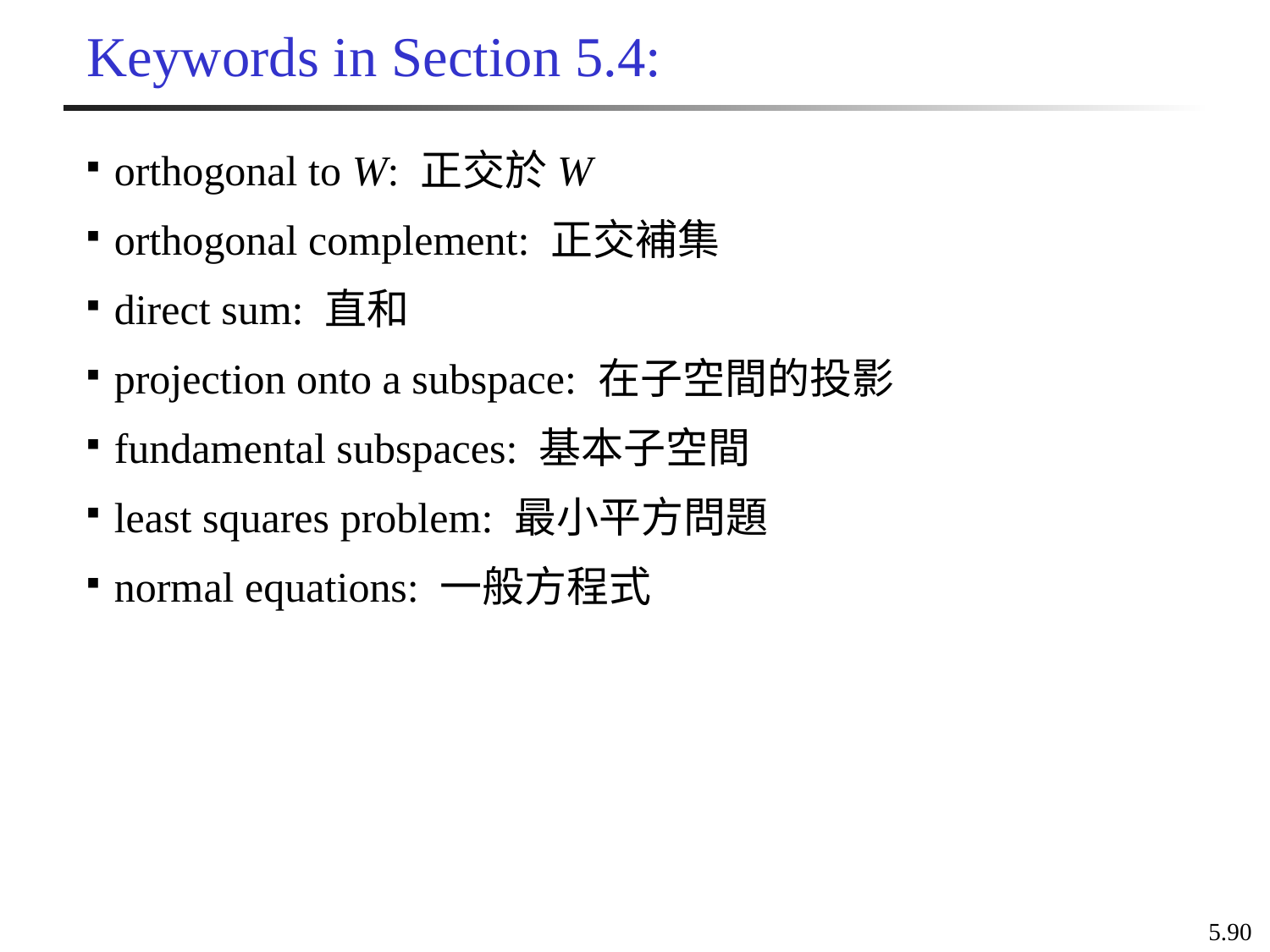

# Keywords in Section 5.4:
orthogonal to W: 正交於W
orthogonal complement: 正交補集
direct sum: 直和
projection onto a subspace: 在子空間的投影
fundamental subspaces: 基本子空間
least squares problem: 最小平方問題
normal equations: 一般方程式
5.90